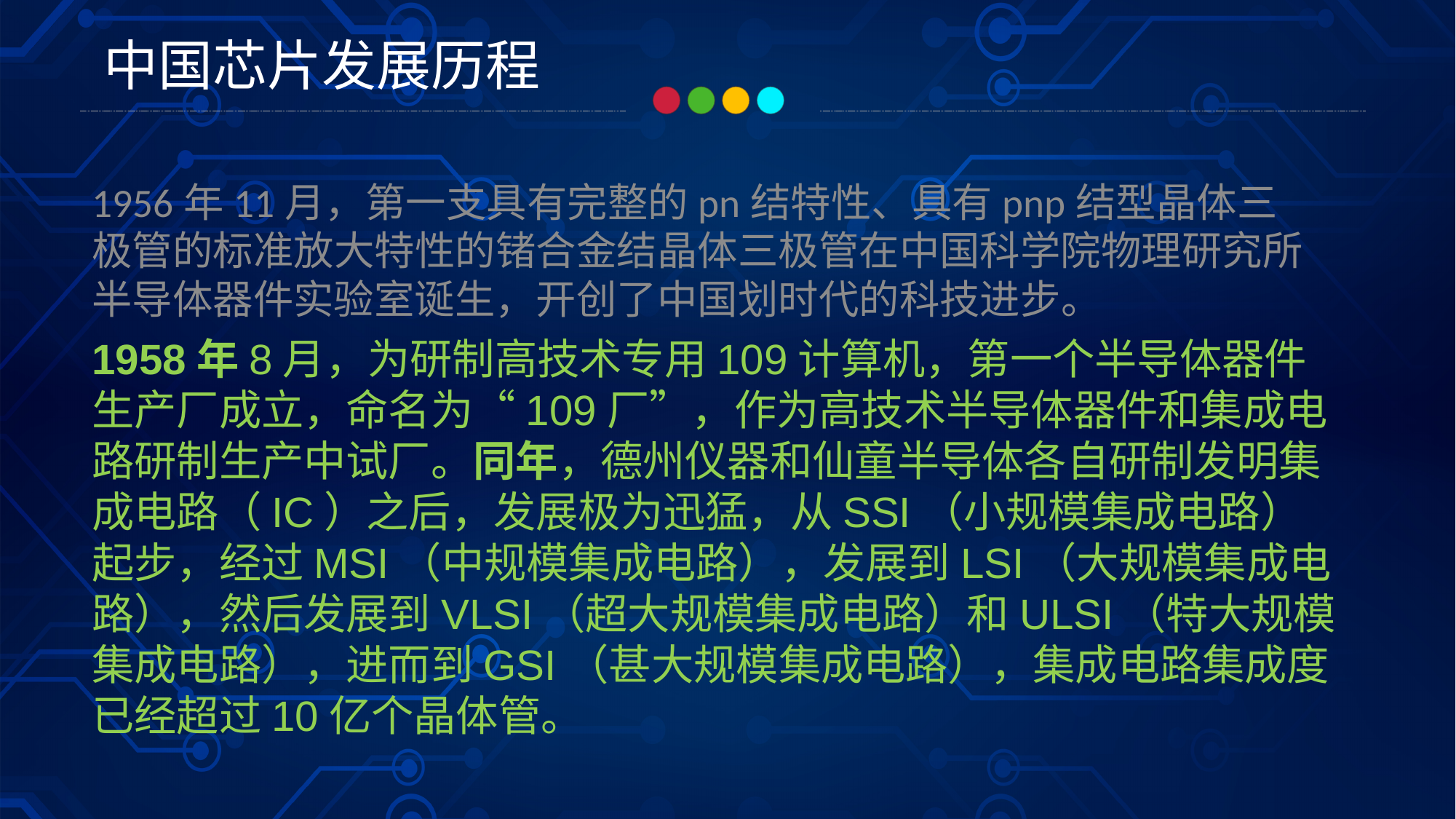

中国芯片发展历程
1956年11月，第一支具有完整的pn结特性、具有pnp结型晶体三极管的标准放大特性的锗合金结晶体三极管在中国科学院物理研究所半导体器件实验室诞生，开创了中国划时代的科技进步。
1958年8月，为研制高技术专用109计算机，第一个半导体器件生产厂成立，命名为“109厂”，作为高技术半导体器件和集成电路研制生产中试厂。同年，德州仪器和仙童半导体各自研制发明集成电路（IC）之后，发展极为迅猛，从SSI（小规模集成电路）起步，经过MSI（中规模集成电路），发展到LSI（大规模集成电路），然后发展到VLSI（超大规模集成电路）和ULSI（特大规模集成电路），进而到GSI（甚大规模集成电路），集成电路集成度已经超过10亿个晶体管。